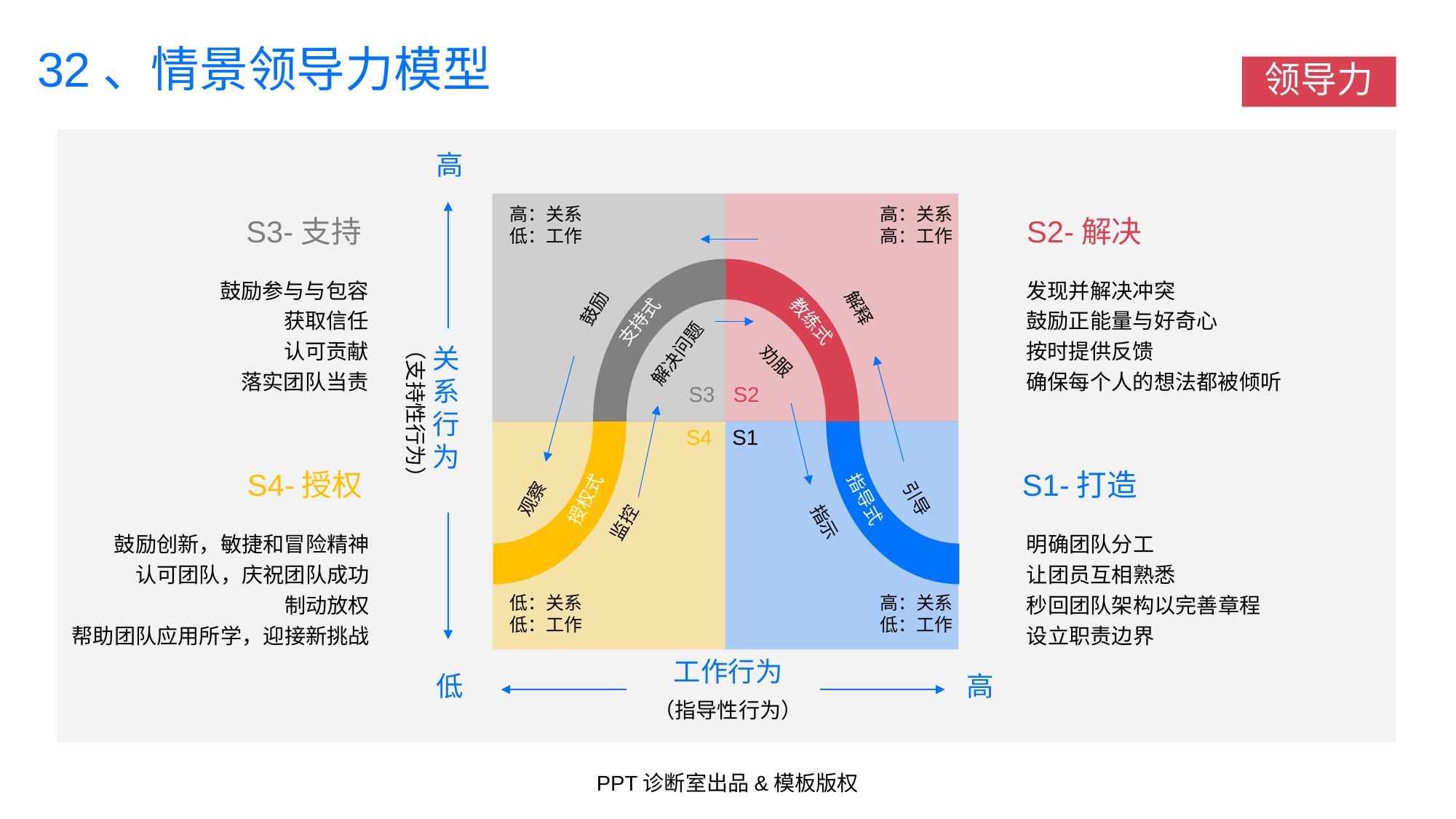

32、情景领导力模型
领导力

高

高：关系
低：工作
高：关系
高：工作
S3-支持
S2-解决

鼓励参与与包容
获取信任
认可贡献
落实团队当责
发现并解决冲突
鼓励正能量与好奇心
按时提供反馈
确保每个人的想法都被倾听

鼓励
解释
支持式
教练式
（支持性行为）
解决问题
关系行为
劝服
S3
S2
S4
S1

S4-授权
S1-打造
观察
引导
授权式
指导式
监控
指示
鼓励创新，敏捷和冒险精神
认可团队，庆祝团队成功
制动放权
帮助团队应用所学，迎接新挑战
明确团队分工
让团员互相熟悉
秒回团队架构以完善章程
设立职责边界
低：关系
低：工作
高：关系
低：工作
工作行为
低
高
（指导性行为）
PPT诊断室出品&模板版权